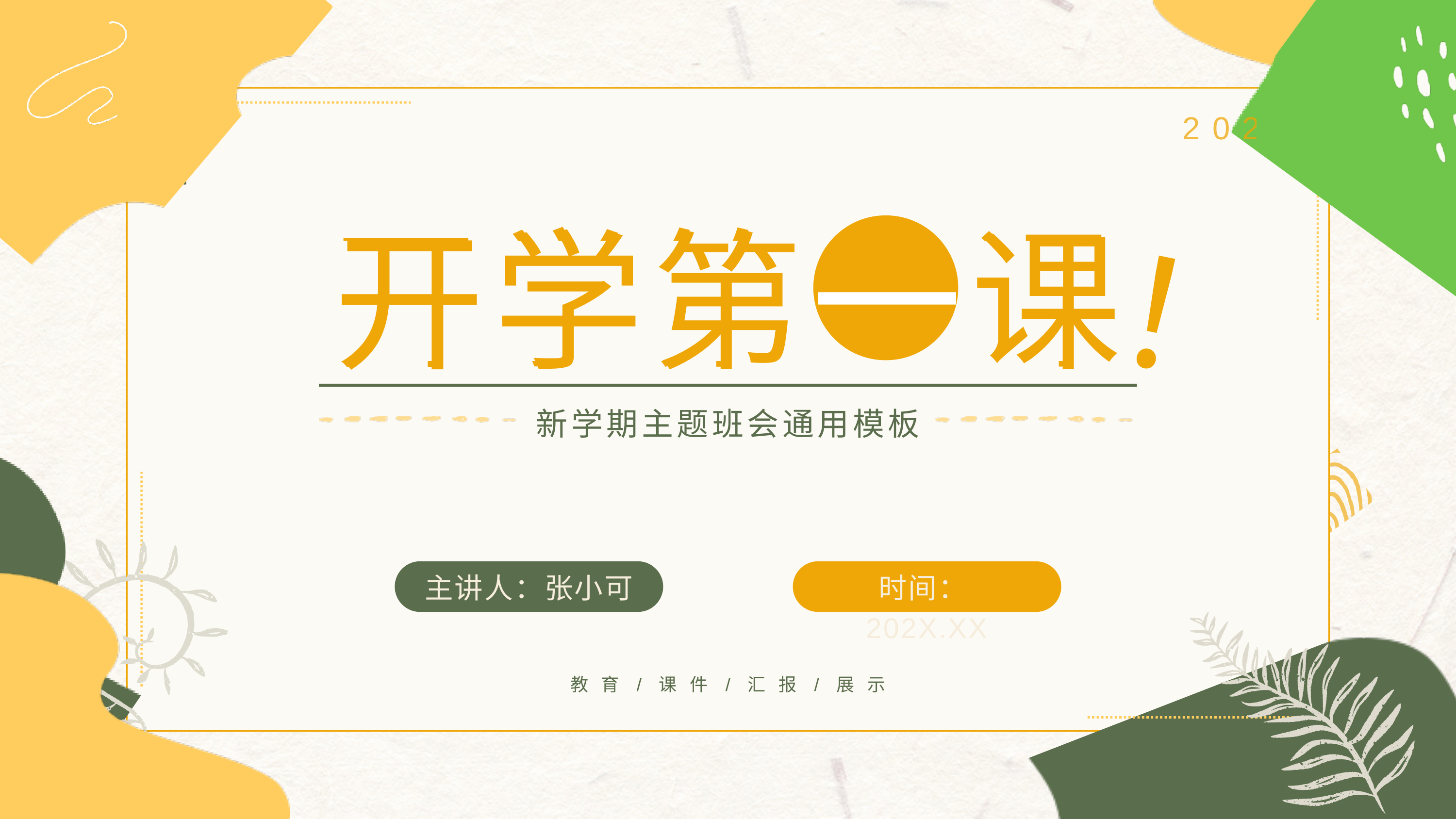

202X

开学第一课
开学第一课
！

新学期主题班会通用模板

主讲人：张小可
时间：202X.XX

教育/课件/汇报/展示